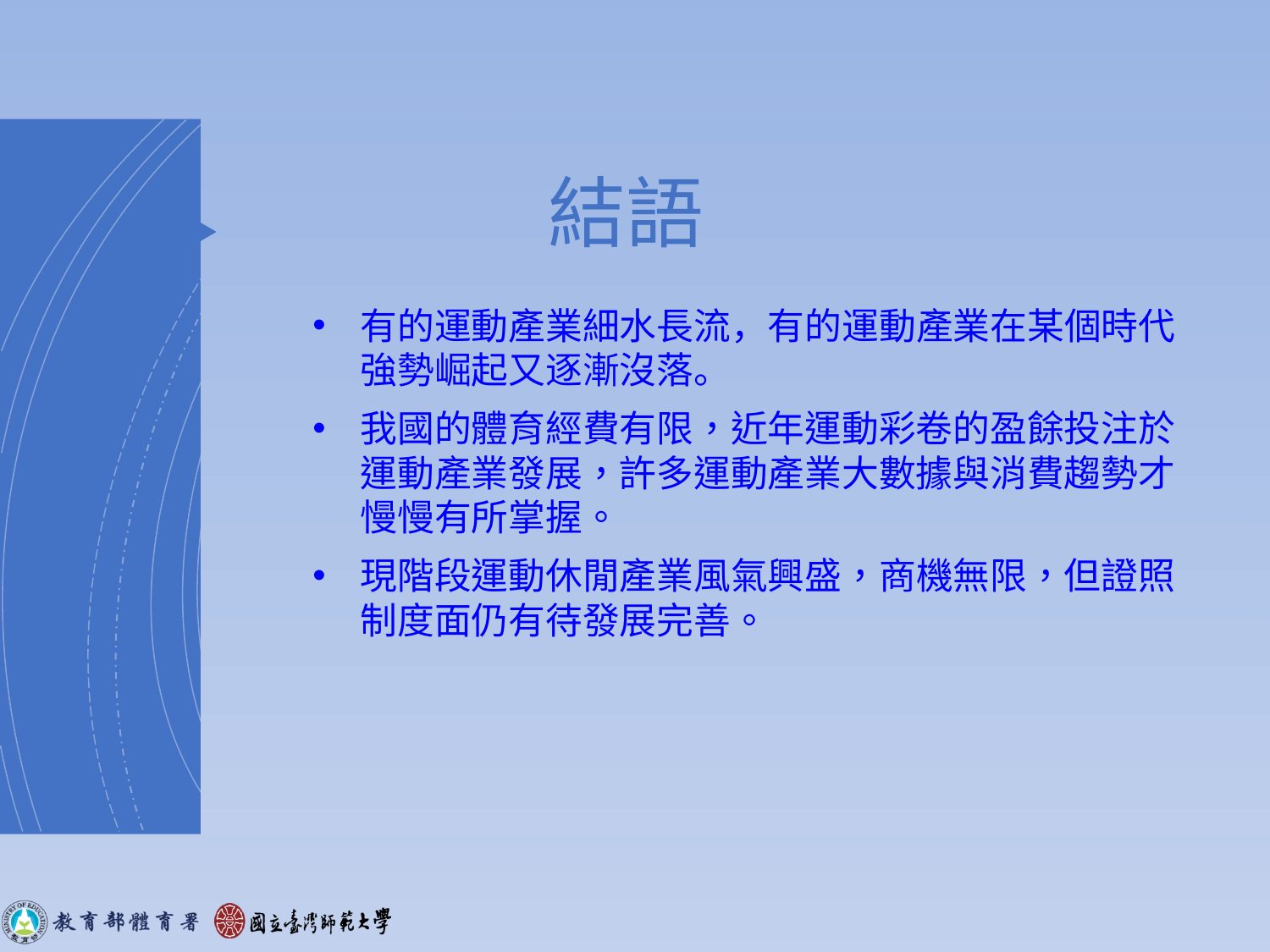

# 結語

有的運動產業細水長流，有的運動產業在某個時代強勢崛起又逐漸沒落。
我國的體育經費有限，近年運動彩卷的盈餘投注於運動產業發展，許多運動產業大數據與消費趨勢才慢慢有所掌握。
現階段運動休閒產業風氣興盛，商機無限，但證照制度面仍有待發展完善。